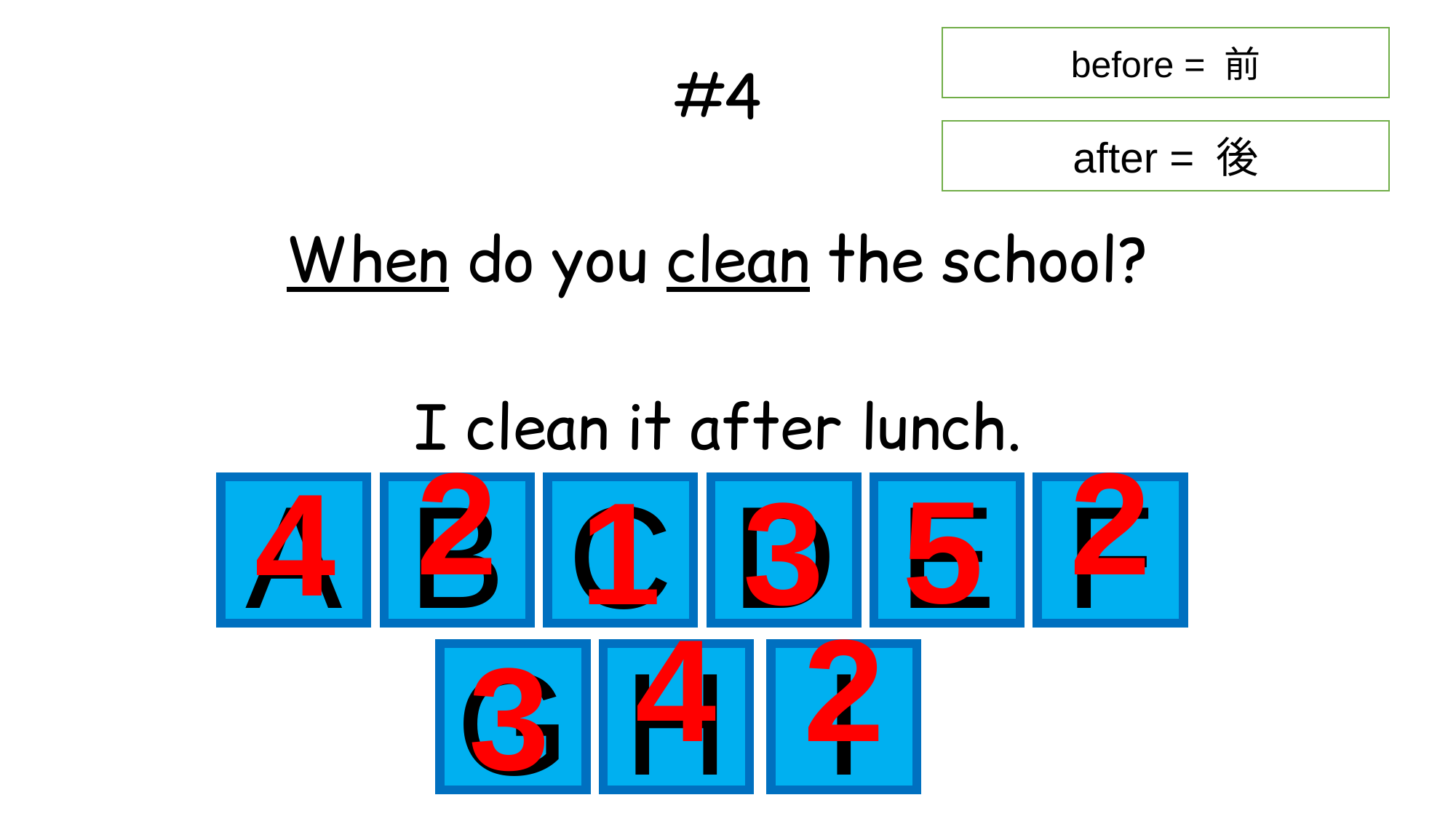

#4
before = 前
after = 後
____ do you ____ the school?
When do you clean the school?
I clean it after lunch.
2
2
5
4
A
B
C
D
E
F
1
3
4
2
3
G
H
I